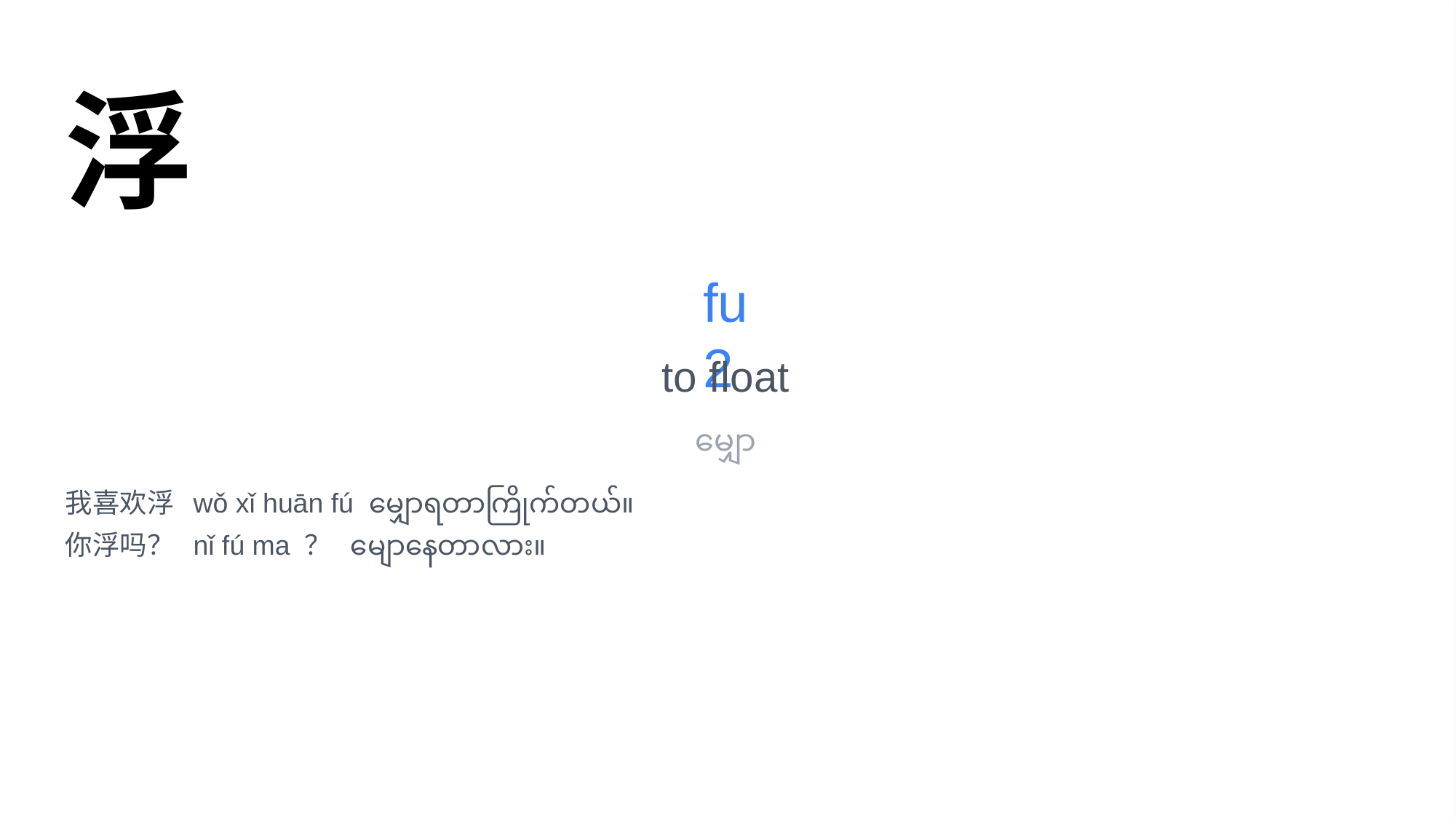

浮
fu
2
to float
မျှော
我喜欢浮  wǒ xǐ huān fú  မျှောရတာကြိုက်တယ်။
你浮吗？  nǐ fú ma ？  မျောနေတာလား။